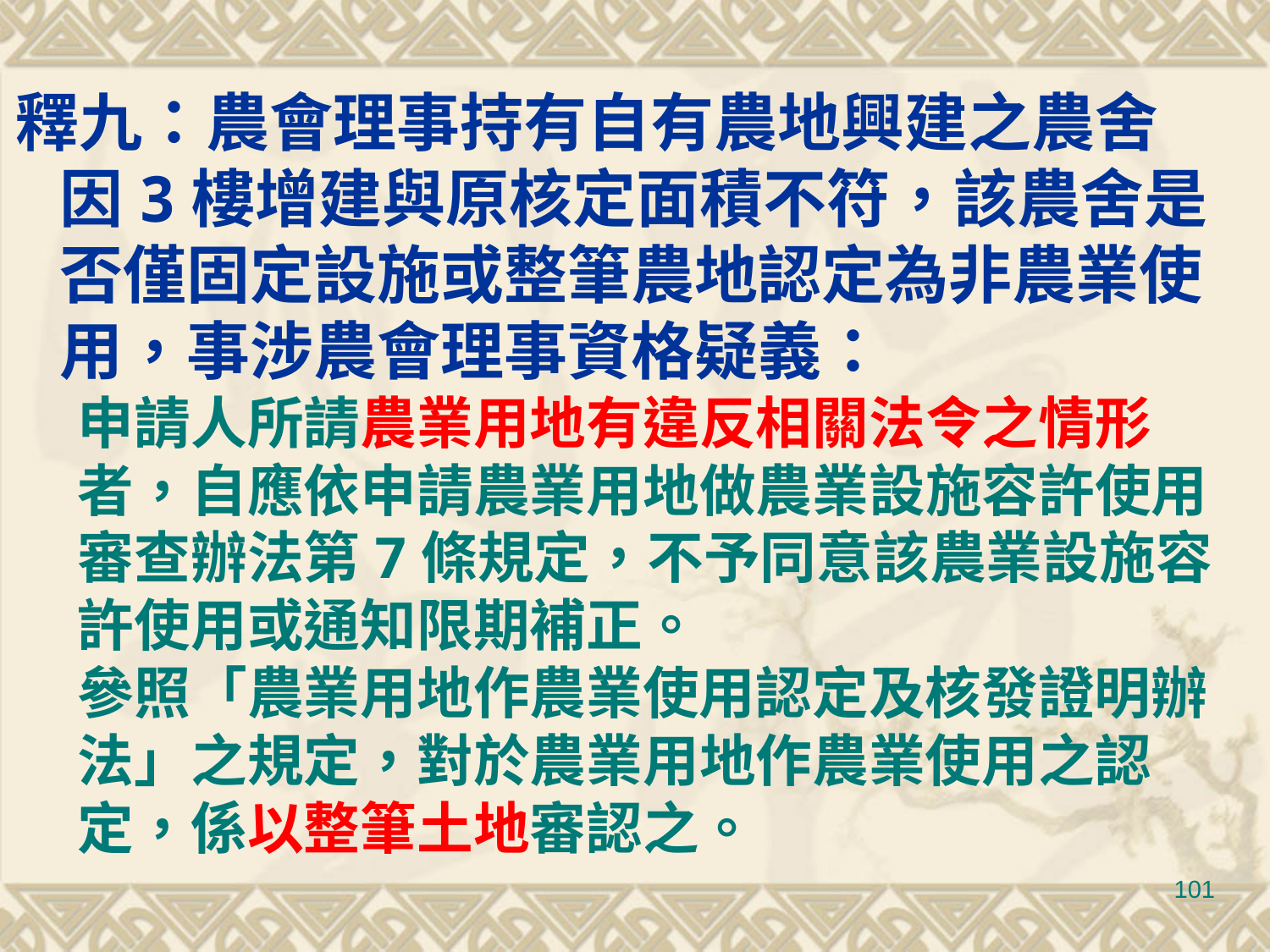

釋九：農會理事持有自有農地興建之農舍
  因3樓增建與原核定面積不符，該農舍是
  否僅固定設施或整筆農地認定為非農業使
  用，事涉農會理事資格疑義：
申請人所請農業用地有違反相關法令之情形者，自應依申請農業用地做農業設施容許使用審查辦法第7條規定，不予同意該農業設施容許使用或通知限期補正。
參照「農業用地作農業使用認定及核發證明辦法」之規定，對於農業用地作農業使用之認定，係以整筆土地審認之。
101